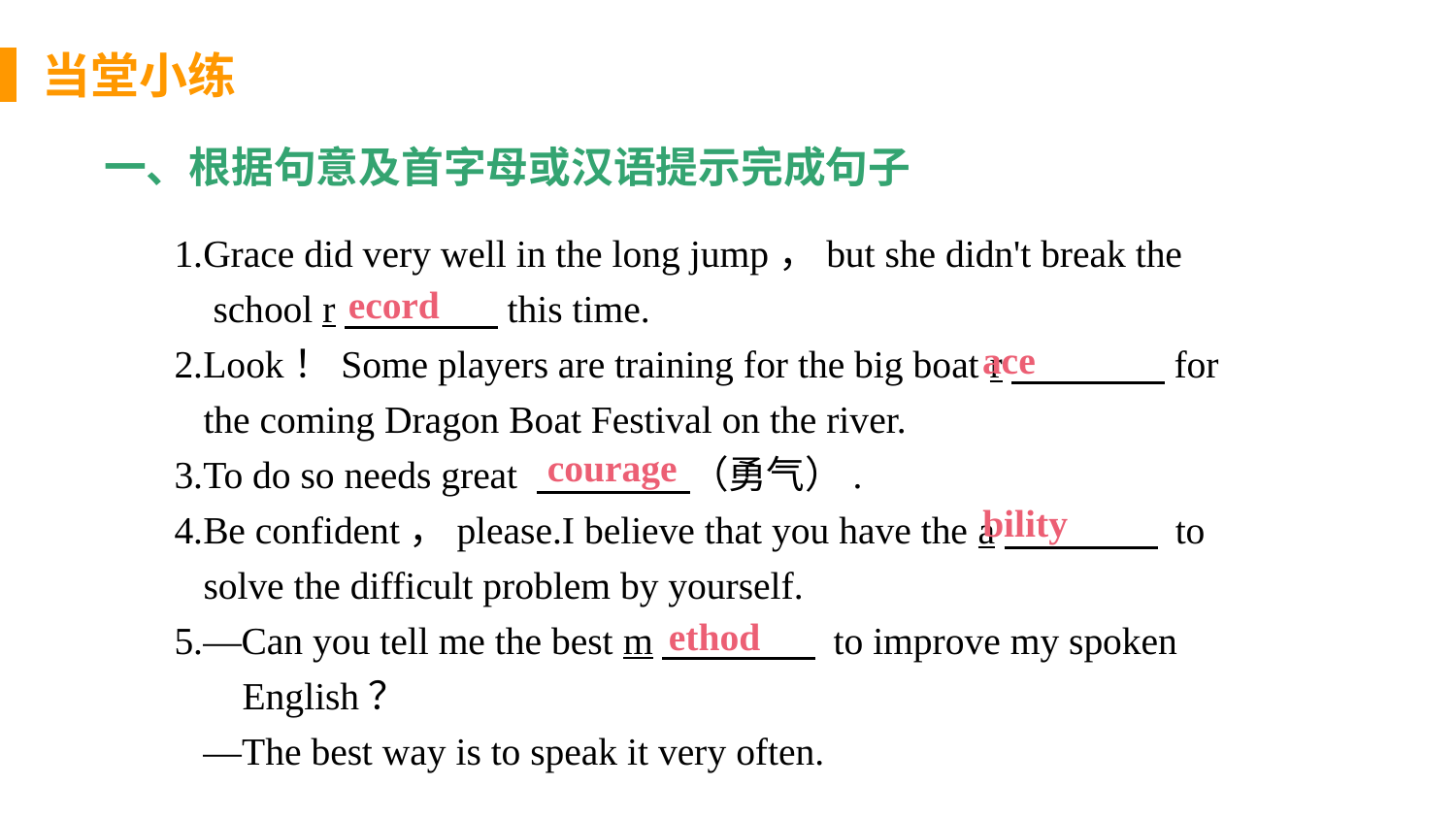

当堂小练

一、根据句意及首字母或汉语提示完成句子

1.Grace did very well in the long jump，but she didn't break the
    school r　　　　this time.
2.Look！Some players are training for the big boat r　　　　for
   the coming Dragon Boat Festival on the river.
3.To do so needs great 　　　　（勇气）.
4.Be confident，please.I believe that you have the a　　　　 to
   solve the difficult problem by yourself.
5.—Can you tell me the best m　　　　 to improve my spoken
       English？
   —The best way is to speak it very often.
ecord
ace
courage
bility
ethod